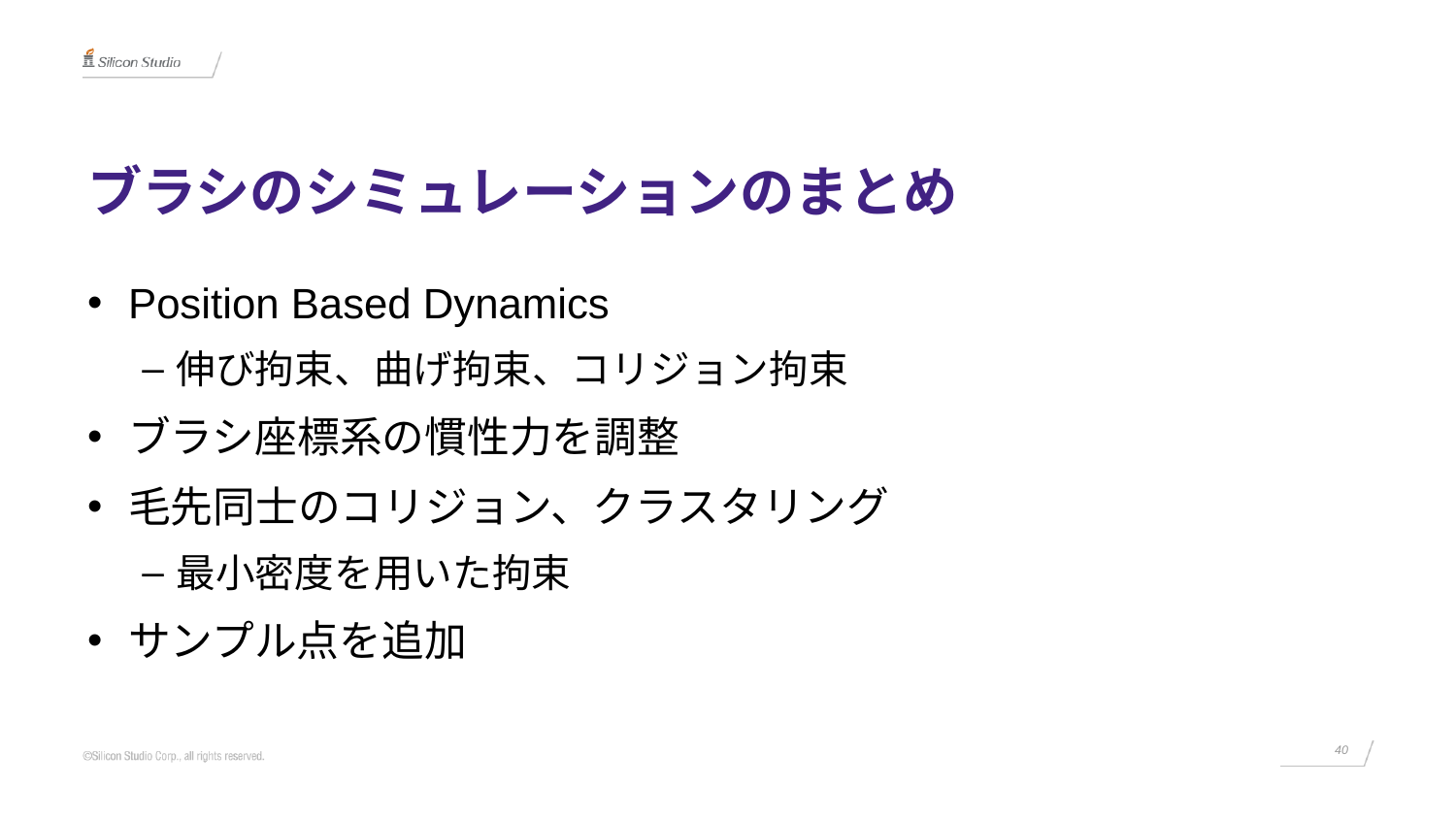

# ブラシのシミュレーションのまとめ
Position Based Dynamics
伸び拘束、曲げ拘束、コリジョン拘束
ブラシ座標系の慣性力を調整
毛先同士のコリジョン、クラスタリング
最小密度を用いた拘束
サンプル点を追加
40